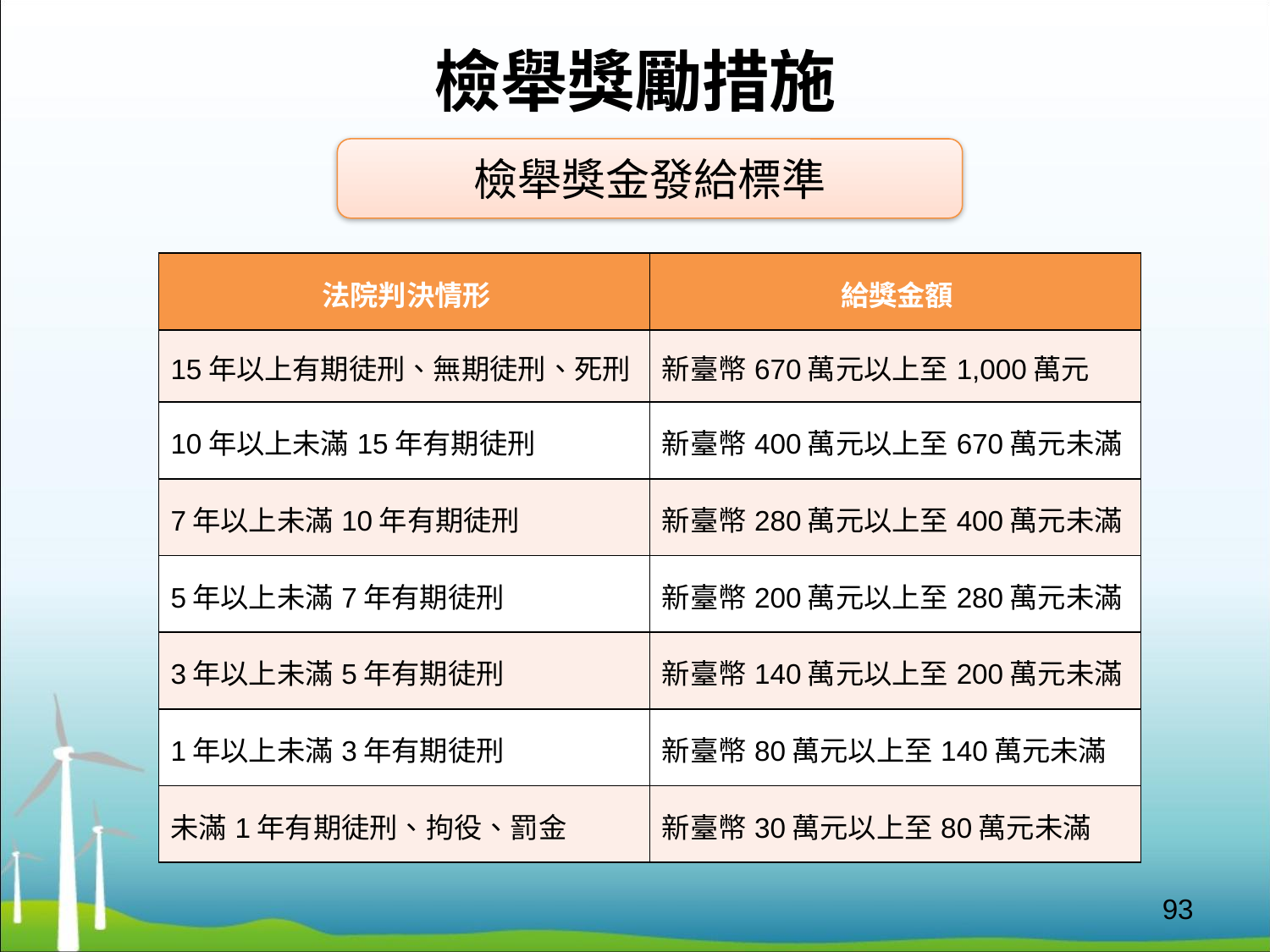

# 檢舉獎勵措施
檢舉獎金發給標準
| 法院判決情形 | 給獎金額 |
| --- | --- |
| 15年以上有期徒刑、無期徒刑、死刑 | 新臺幣670萬元以上至1,000萬元 |
| 10年以上未滿15年有期徒刑 | 新臺幣400萬元以上至670萬元未滿 |
| 7年以上未滿10年有期徒刑 | 新臺幣280萬元以上至400萬元未滿 |
| 5年以上未滿7年有期徒刑 | 新臺幣200萬元以上至280萬元未滿 |
| 3年以上未滿5年有期徒刑 | 新臺幣140萬元以上至200萬元未滿 |
| 1年以上未滿3年有期徒刑 | 新臺幣80萬元以上至140萬元未滿 |
| 未滿1年有期徒刑、拘役、罰金 | 新臺幣30萬元以上至80萬元未滿 |
93